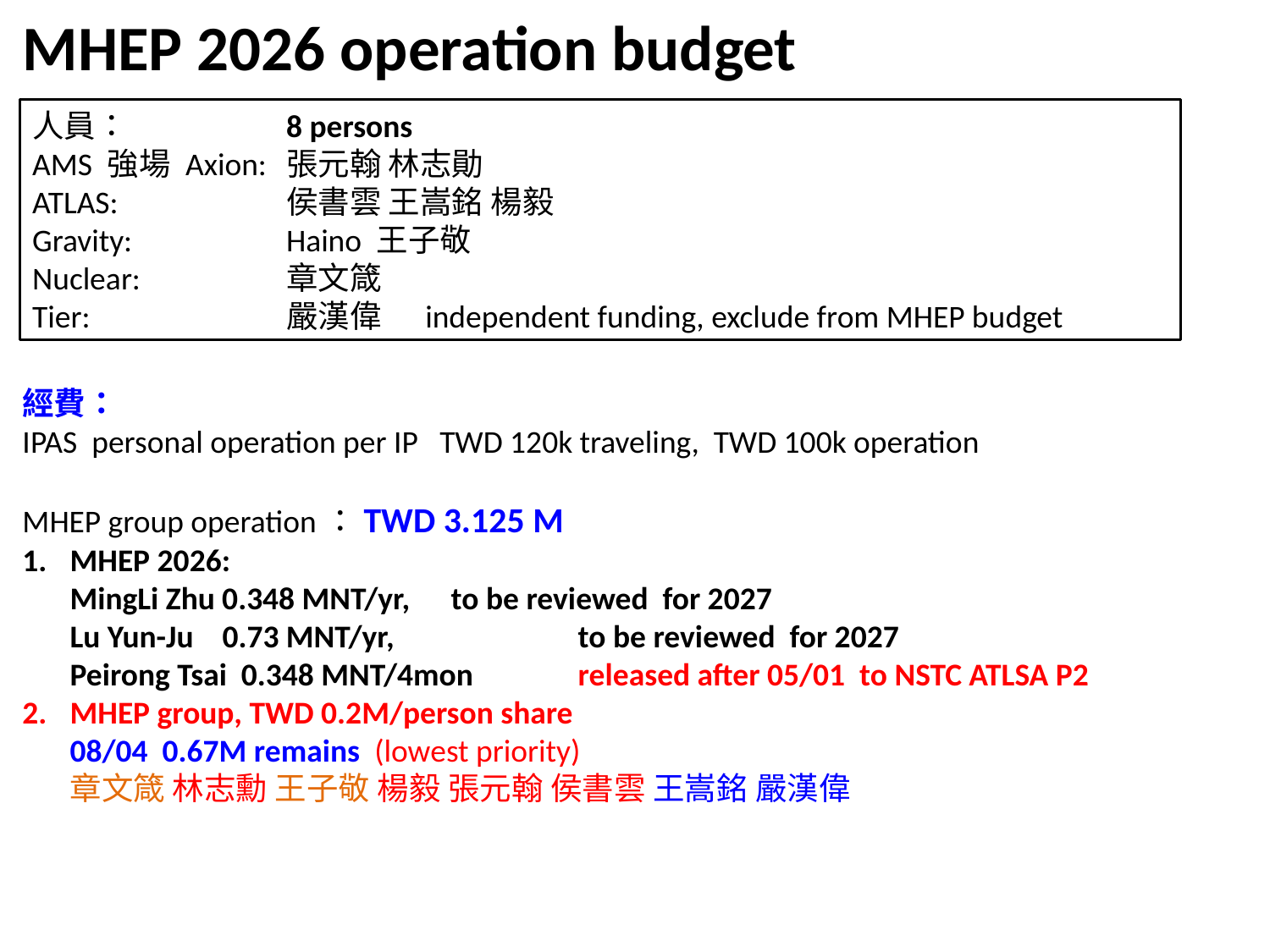

# MHEP 2026 operation budget
人員：   		8 persons
AMS 強場 Axion:	張元翰 林志勛
ATLAS:		侯書雲 王嵩銘 楊毅
Gravity:		Haino 王子敬
Nuclear:		章文箴
Tier:		嚴漢偉     independent funding, exclude from MHEP budget
經費：
IPAS  personal operation per IP   TWD 120k traveling,  TWD 100k operation

MHEP group operation：TWD 3.125 M
MHEP 2026:
	MingLi Zhu 0.348 MNT/yr, 	to be reviewed  for 2027
	Lu Yun-Ju    0.73 MNT/yr, 		to be reviewed  for 2027
	Peirong Tsai  0.348 MNT/4mon	released after 05/01  to NSTC ATLSA P2
MHEP group, TWD 0.2M/person share
	08/04  0.67M remains  (lowest priority)
	章文箴 林志勳 王子敬 楊毅 張元翰 侯書雲 王嵩銘 嚴漢偉